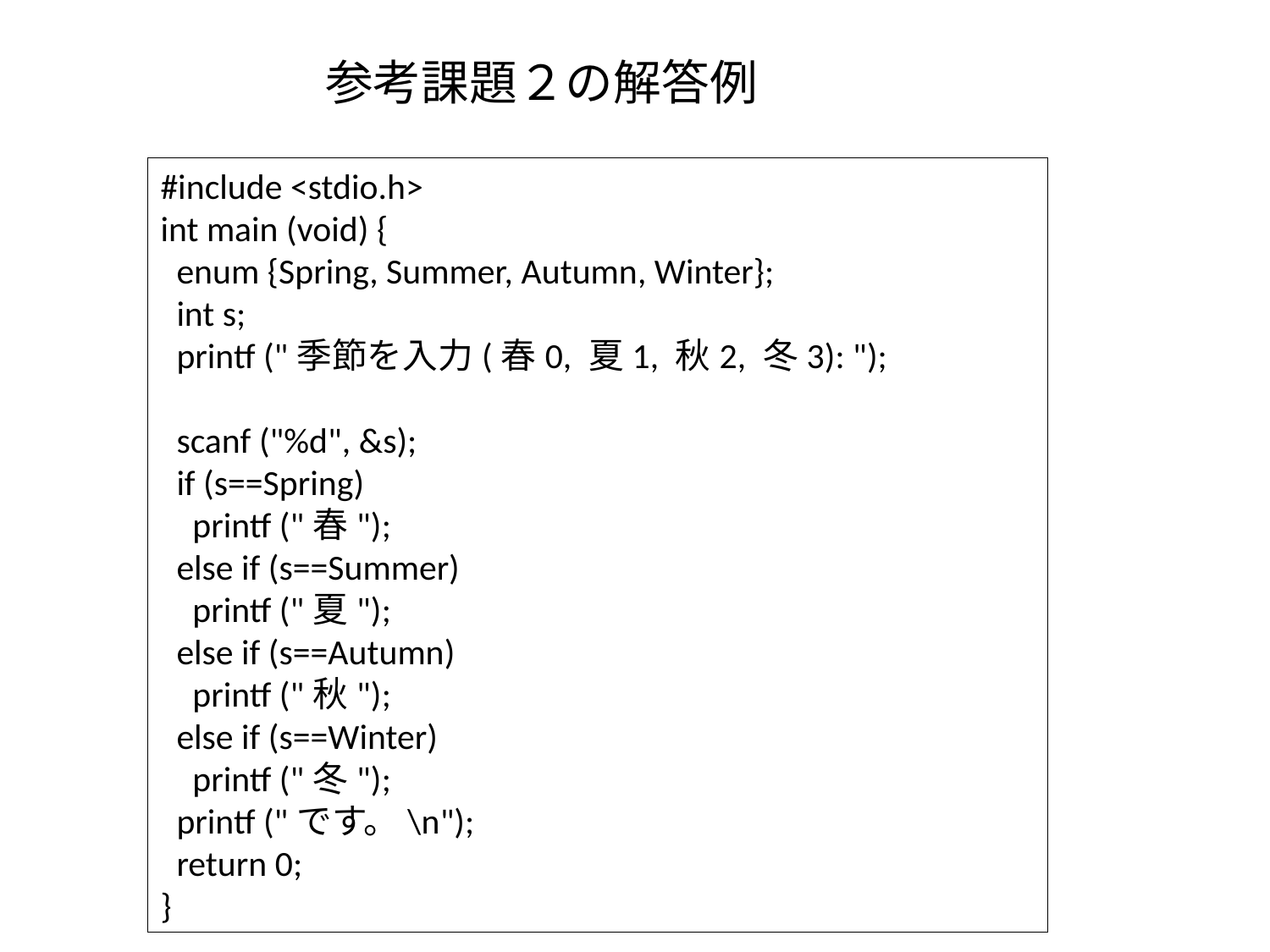

# 参考課題２の解答例
#include <stdio.h>
int main (void) {
  enum {Spring, Summer, Autumn, Winter};
  int s;
  printf ("季節を入力(春0, 夏1, 秋2, 冬3): ");
  scanf ("%d", &s);
  if (s==Spring)
    printf ("春");
  else if (s==Summer)
    printf ("夏");
  else if (s==Autumn)
    printf ("秋");
  else if (s==Winter)
    printf ("冬");
  printf ("です。\n");
  return 0;
}